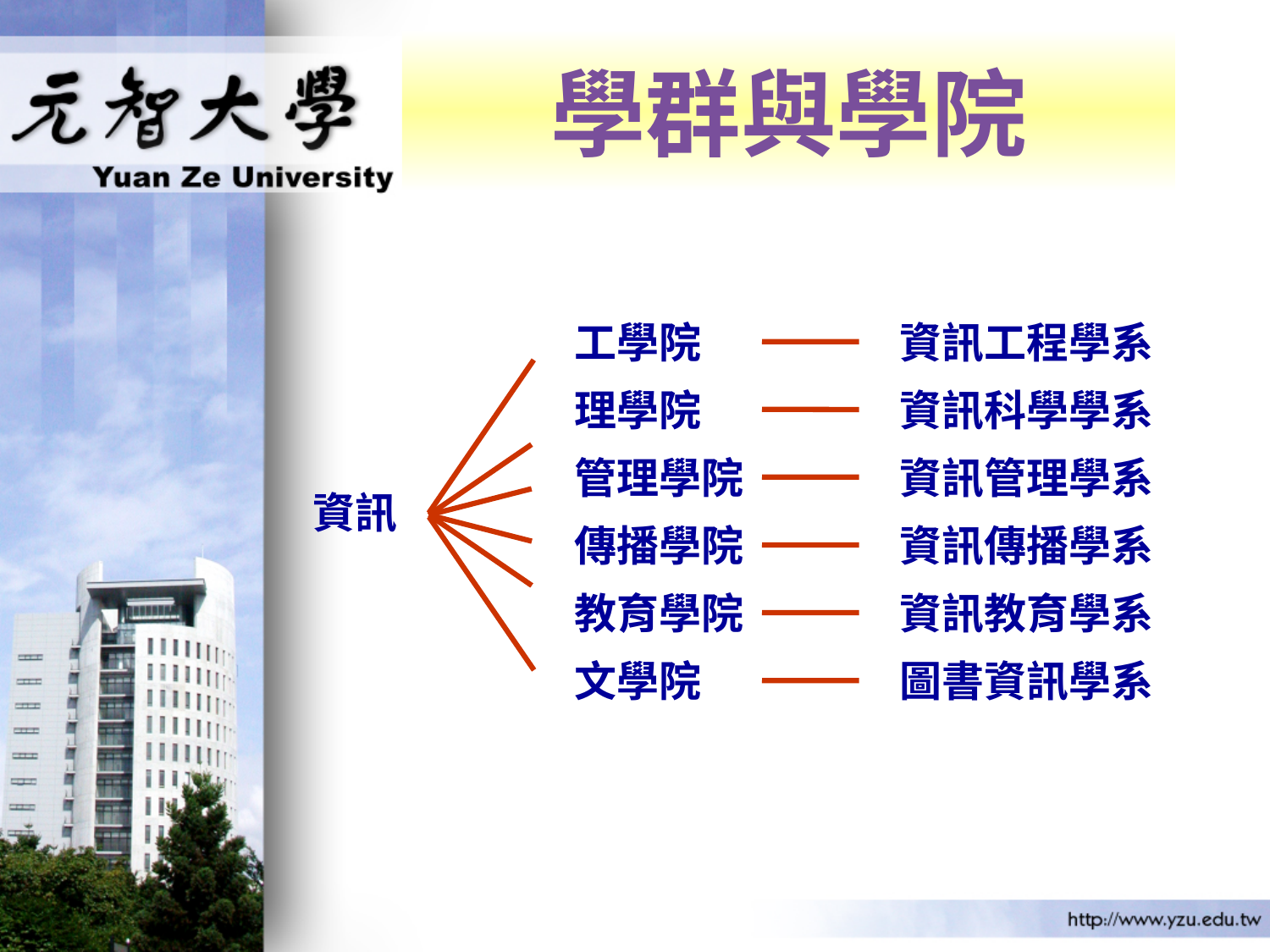

# 學群與學院
工學院
資訊工程學系

資訊科學學系
理學院

管理學院
資訊管理學系

資訊
資訊傳播學系
傳播學院

教育學院
資訊教育學系

文學院
圖書資訊學系